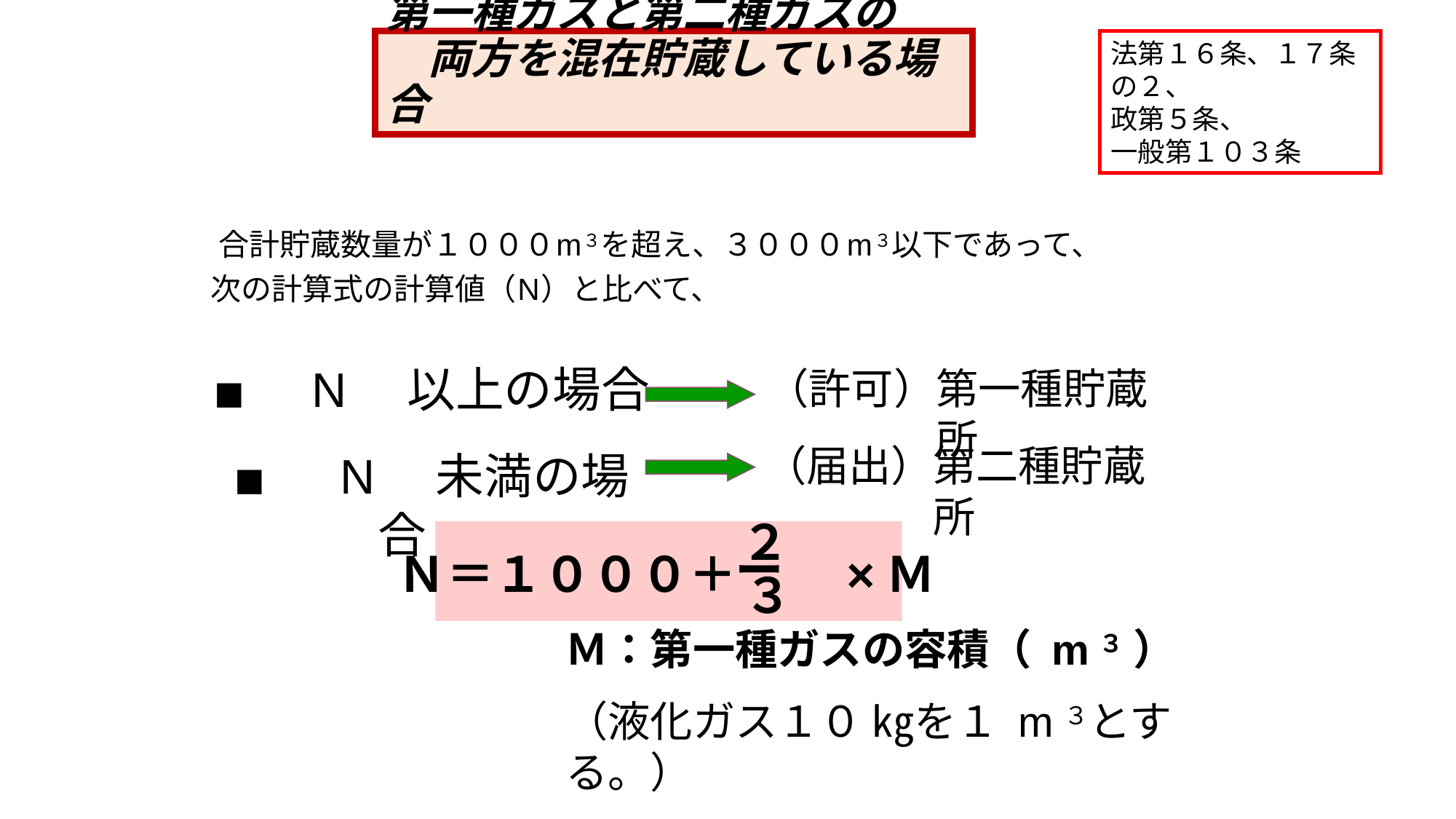

# 第一種ガスと第二種ガスの　　両方を混在貯蔵している場合
法第１６条、１７条の２、
政第５条、
一般第１０３条
　合計貯蔵数量が１０００m３を超え、３０００m３以下であって、
  次の計算式の計算値（N）と比べて、
■　N　以上の場合
（許可）第一種貯蔵所

（届出）第二種貯蔵所
■　N　未満の場合

２

ー
Ｎ＝１０００＋　　×Ｍ
３
Ｍ：第一種ガスの容積（ m３ ）
（液化ガス１０ ㎏を１ m３とする。）